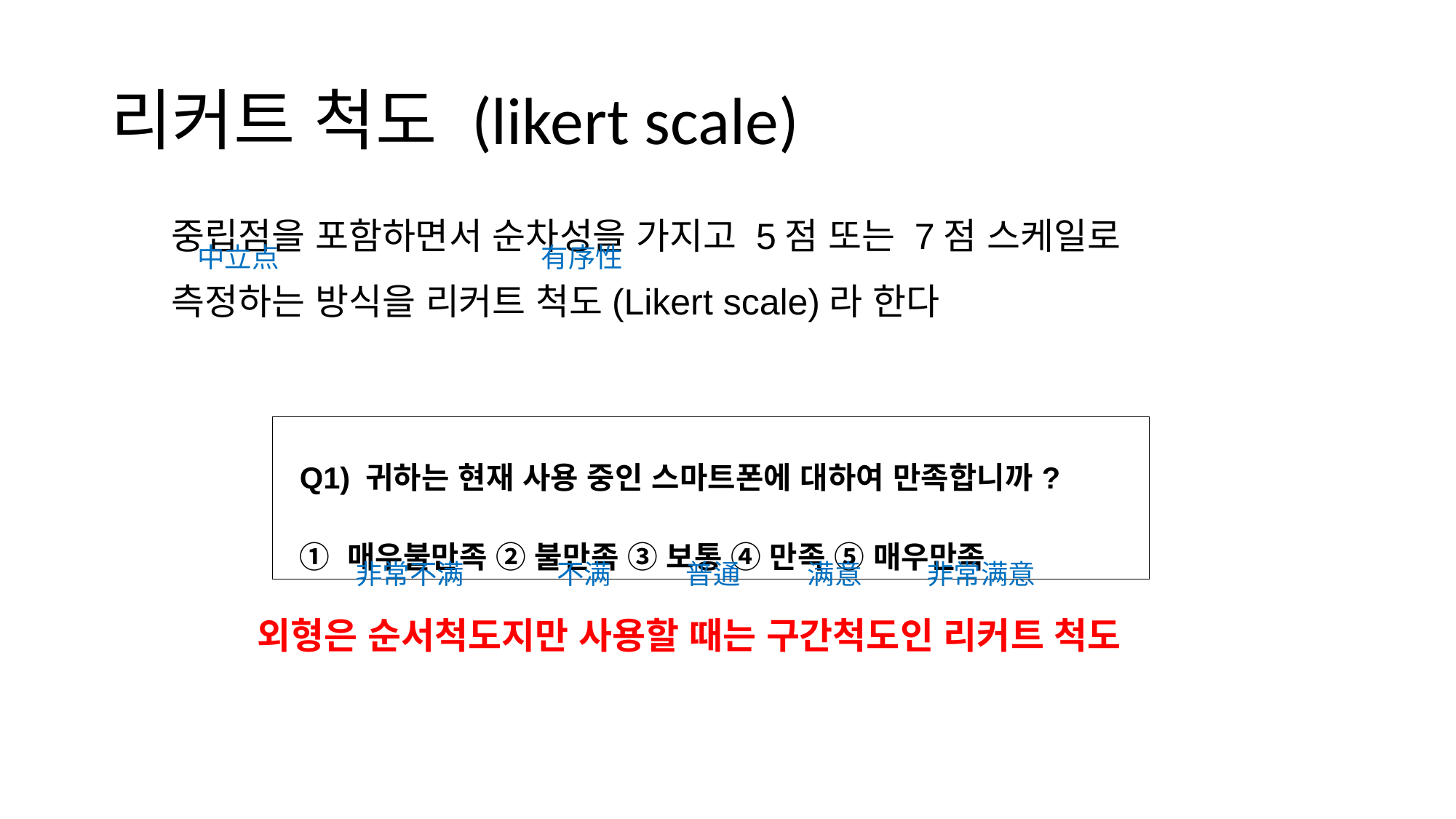

# 리커트 척도 (likert scale)
중립점을 포함하면서 순차성을 가지고 5점 또는 7점 스케일로 측정하는 방식을 리커트 척도(Likert scale)라 한다
中立点
有序性
| Q1) 귀하는 현재 사용 중인 스마트폰에 대하여 만족합니까? ① 매우불만족 ② 불만족 ③ 보통 ④ 만족 ⑤ 매우만족 |
| --- |
非常不满
不满
普通
满意
非常满意
외형은 순서척도지만 사용할 때는 구간척도인 리커트 척도